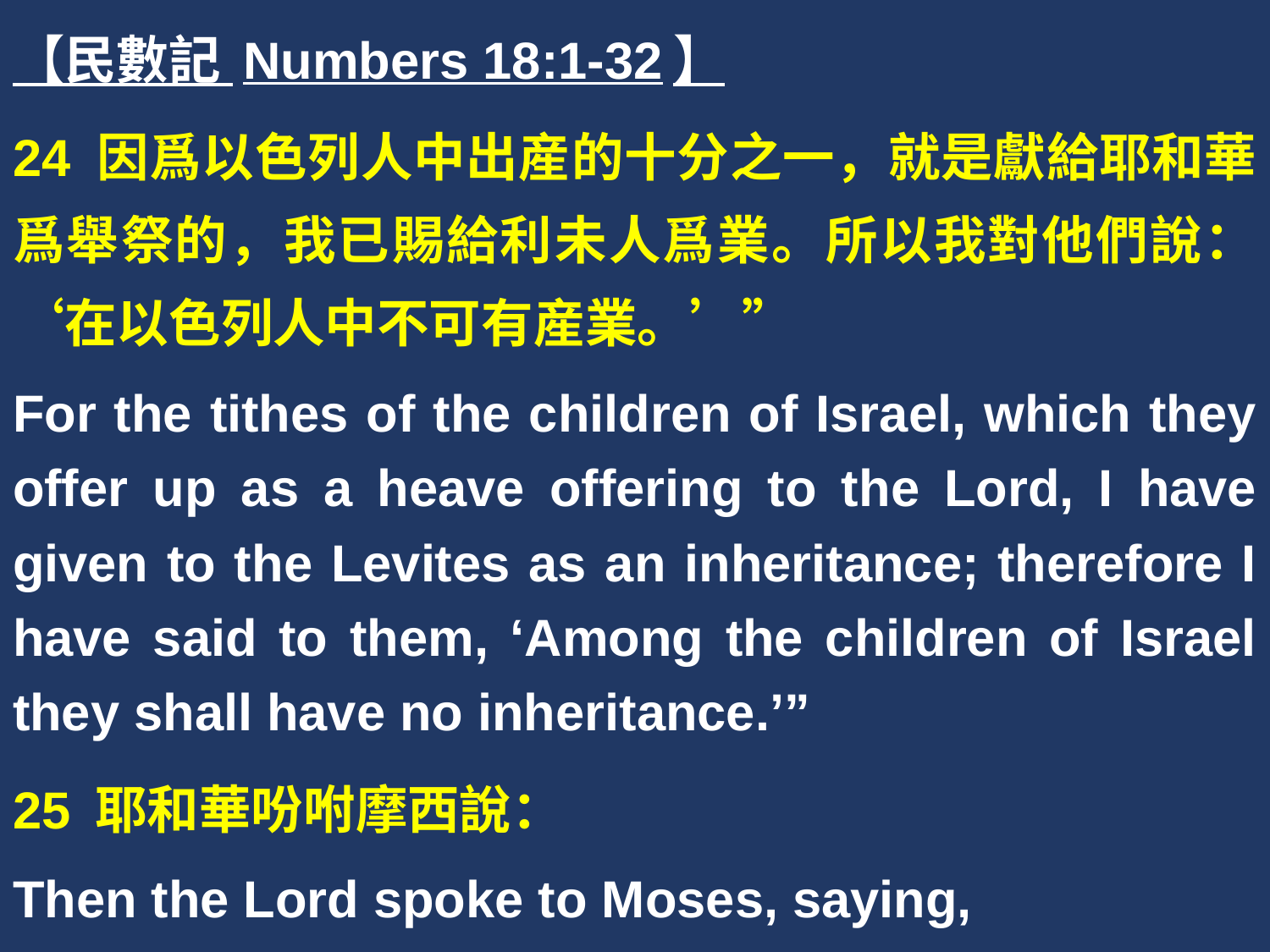

【民數記 Numbers 18:1-32】
24 因爲以色列人中出産的十分之一，就是獻給耶和華爲舉祭的，我已賜給利未人爲業。所以我對他們說：‘在以色列人中不可有産業。’”
For the tithes of the children of Israel, which they offer up as a heave offering to the Lord, I have given to the Levites as an inheritance; therefore I have said to them, ‘Among the children of Israel they shall have no inheritance.’”
25 耶和華吩咐摩西說：
Then the Lord spoke to Moses, saying,